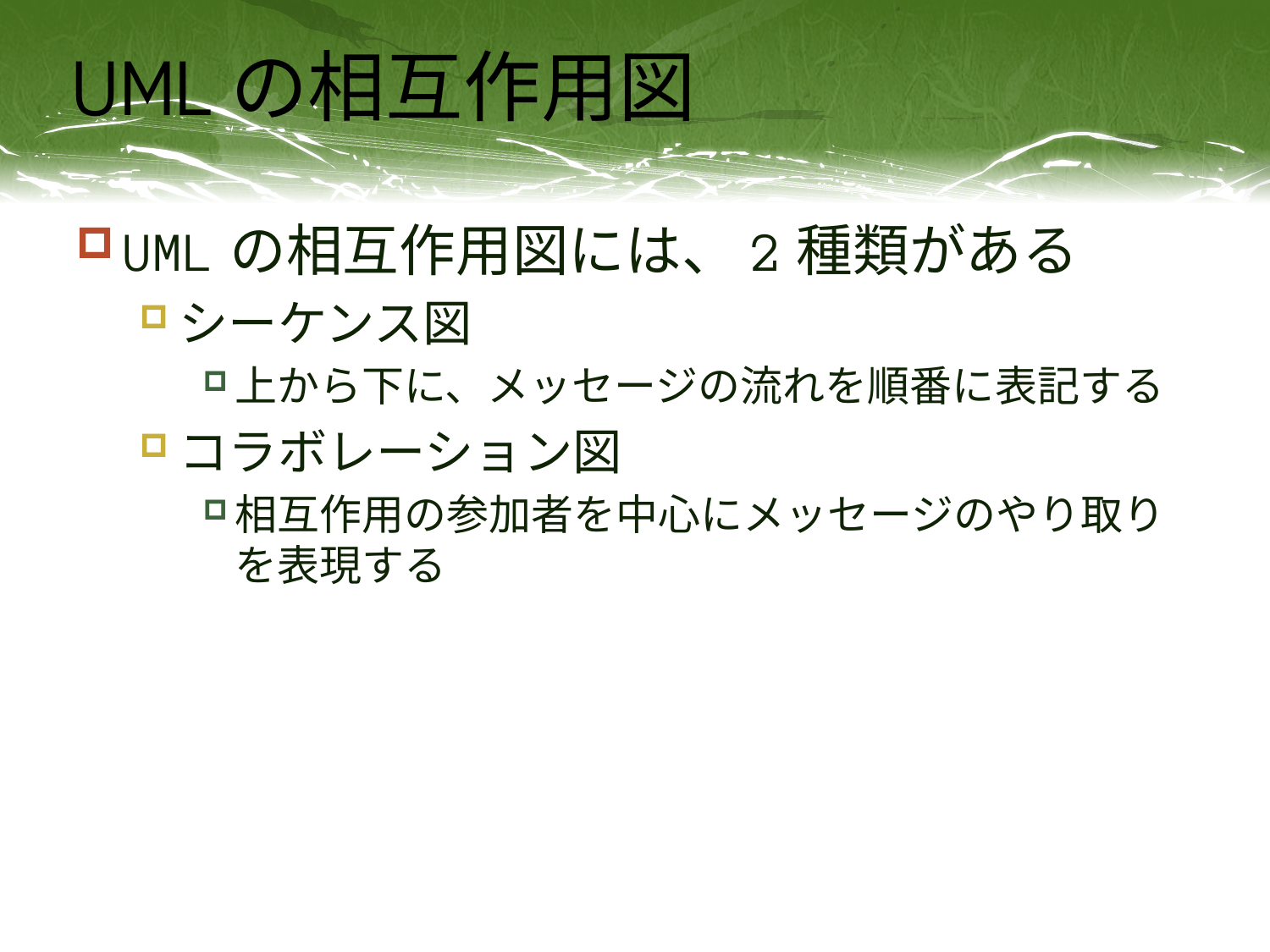

# UMLの相互作用図
UMLの相互作用図には、2種類がある
シーケンス図
上から下に、メッセージの流れを順番に表記する
コラボレーション図
相互作用の参加者を中心にメッセージのやり取りを表現する